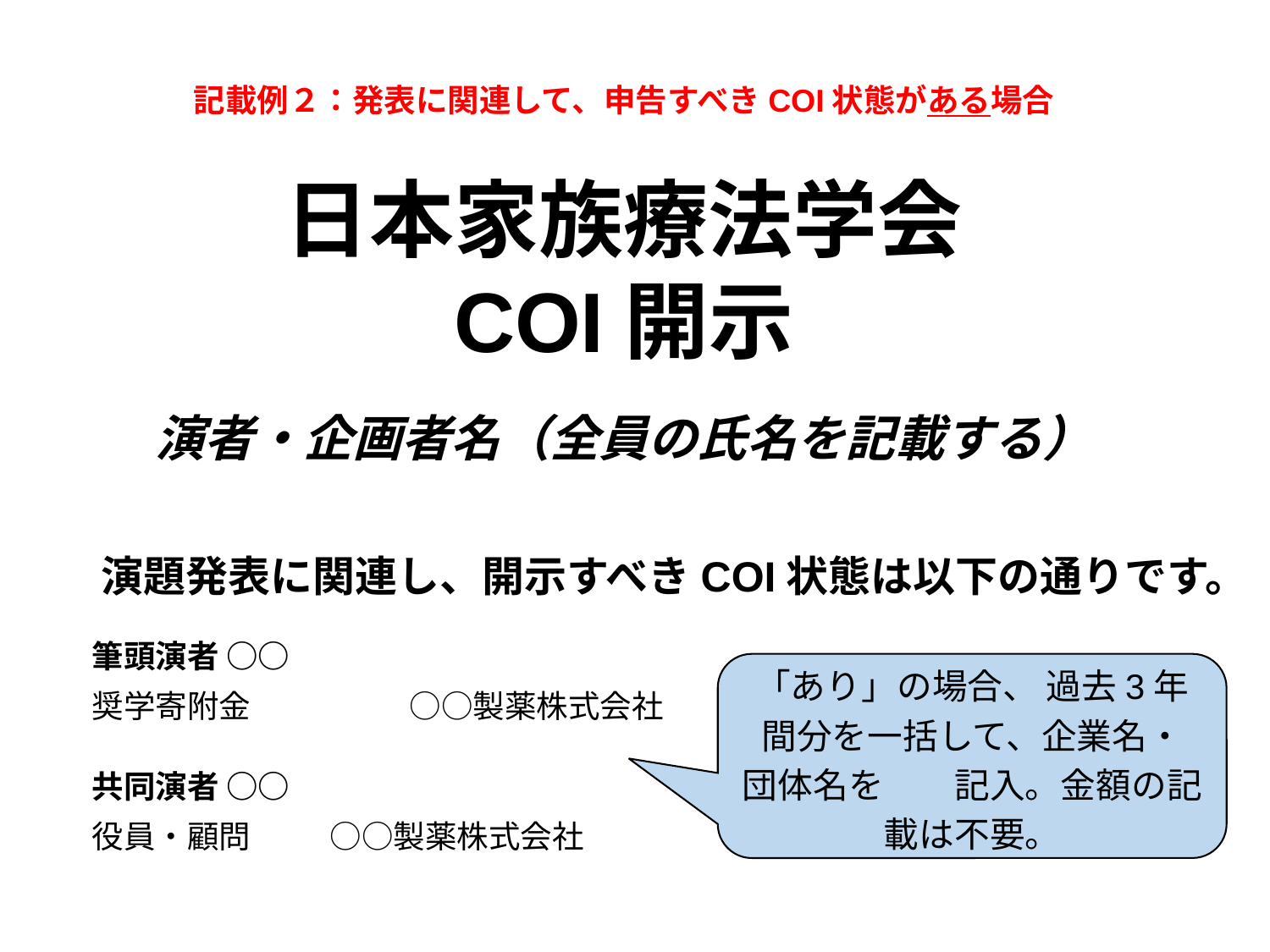

記載例２：発表に関連して、申告すべきCOI状態がある場合
日本家族療法学会
COI開示

演者・企画者名（全員の氏名を記載する）
演題発表に関連し、開示すべきCOI状態は以下の通りです。

筆頭演者 ○○
奨学寄附金　　　　　○○製薬株式会社

共同演者 ○○
役員・顧問           ○○製薬株式会社
「あり」の場合、 過去3年間分を一括して、企業名・ 団体名を　　記入。金額の記載は不要。